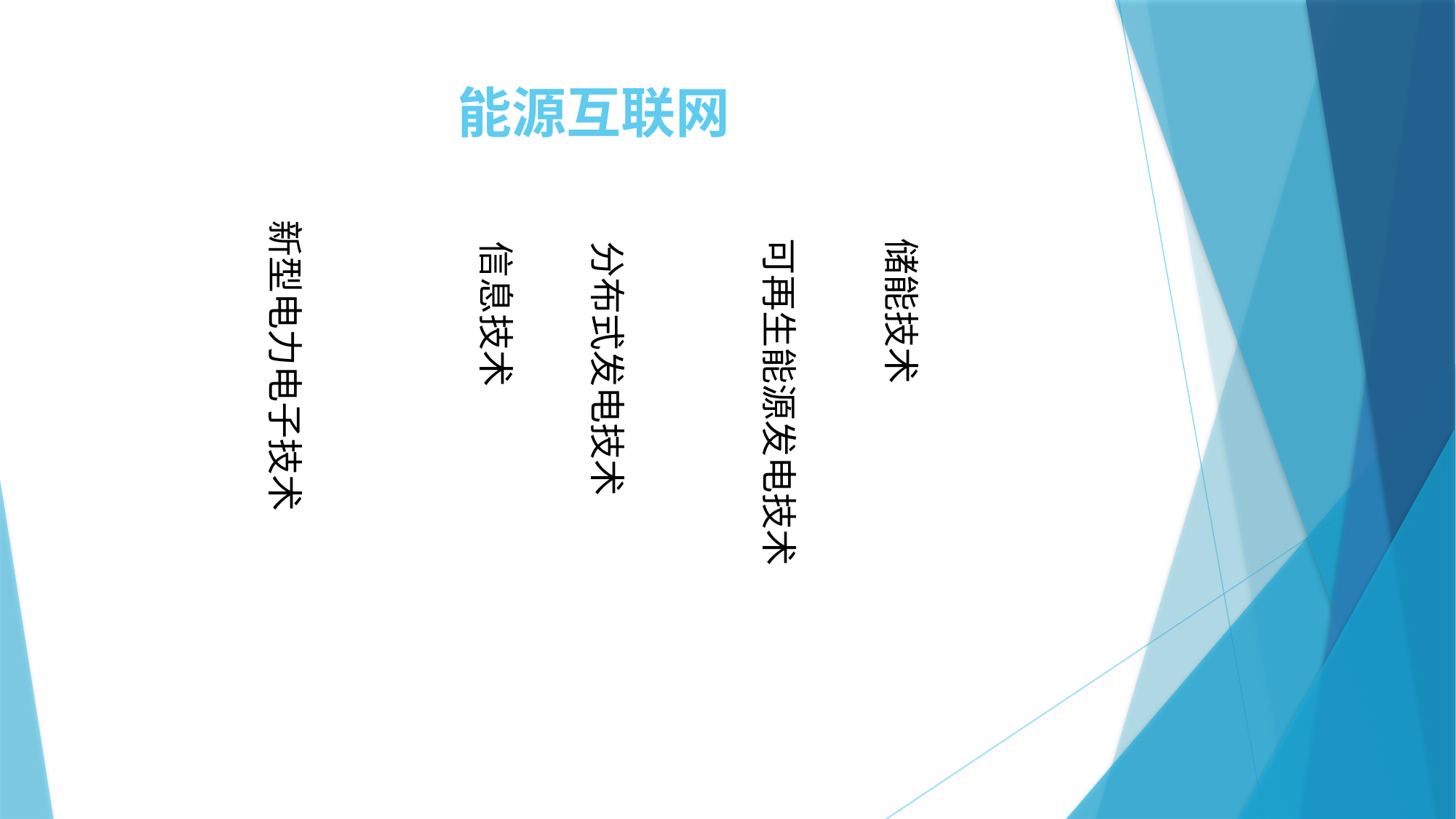

# 能源互联网
新型电力电子技术
可再生能源发电技术
储能技术
信息技术
分布式发电技术